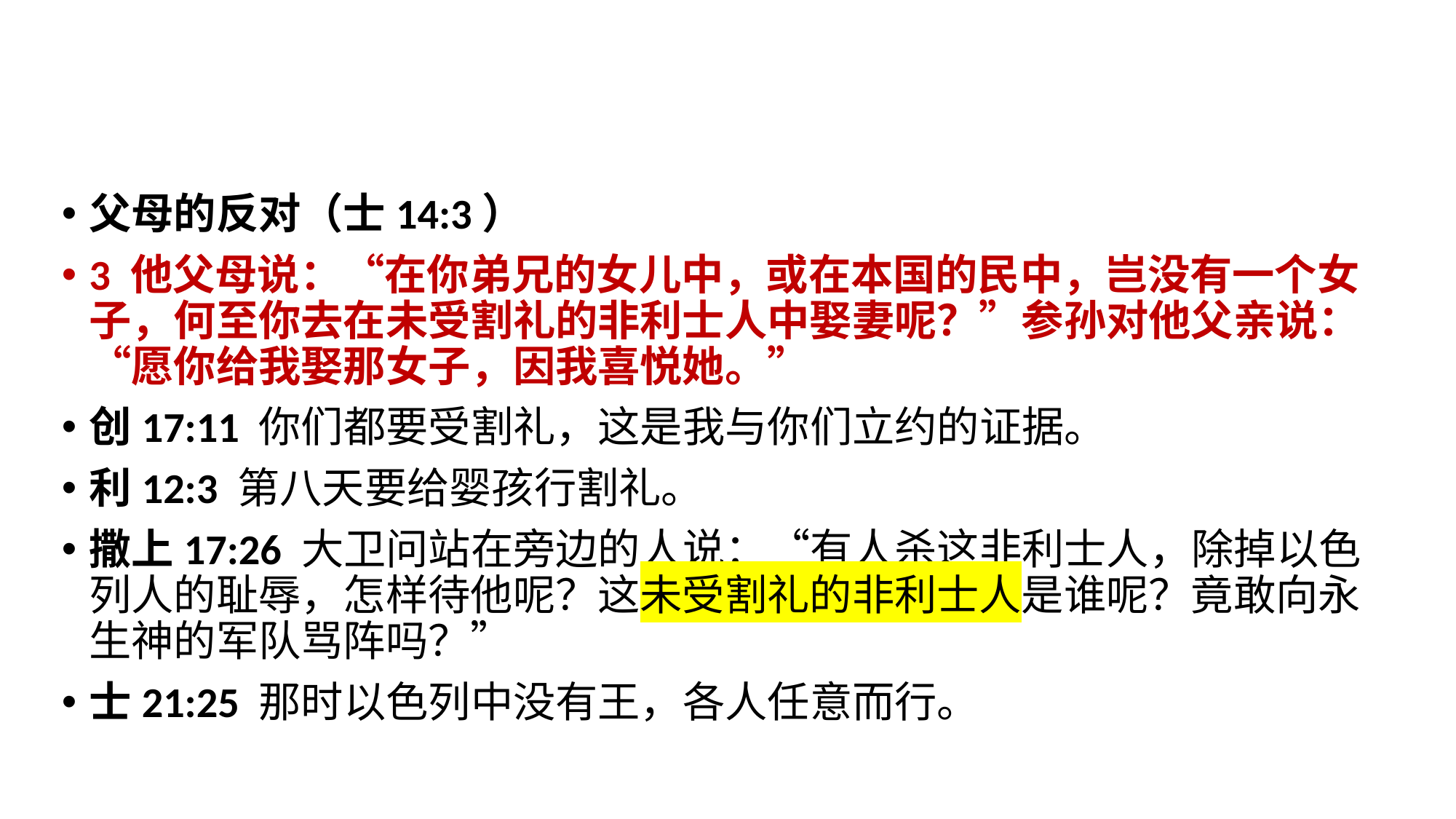

父母的反对（士14:3）
3 他父母说：“在你弟兄的女儿中，或在本国的民中，岂没有一个女子，何至你去在未受割礼的非利士人中娶妻呢？”参孙对他父亲说：“愿你给我娶那女子，因我喜悦她。”
创17:11 你们都要受割礼，这是我与你们立约的证据。
利12:3 第八天要给婴孩行割礼。
撒上17:26 大卫问站在旁边的人说：“有人杀这非利士人，除掉以色列人的耻辱，怎样待他呢？这未受割礼的非利士人是谁呢？竟敢向永生神的军队骂阵吗？”
士21:25 那时以色列中没有王，各人任意而行。